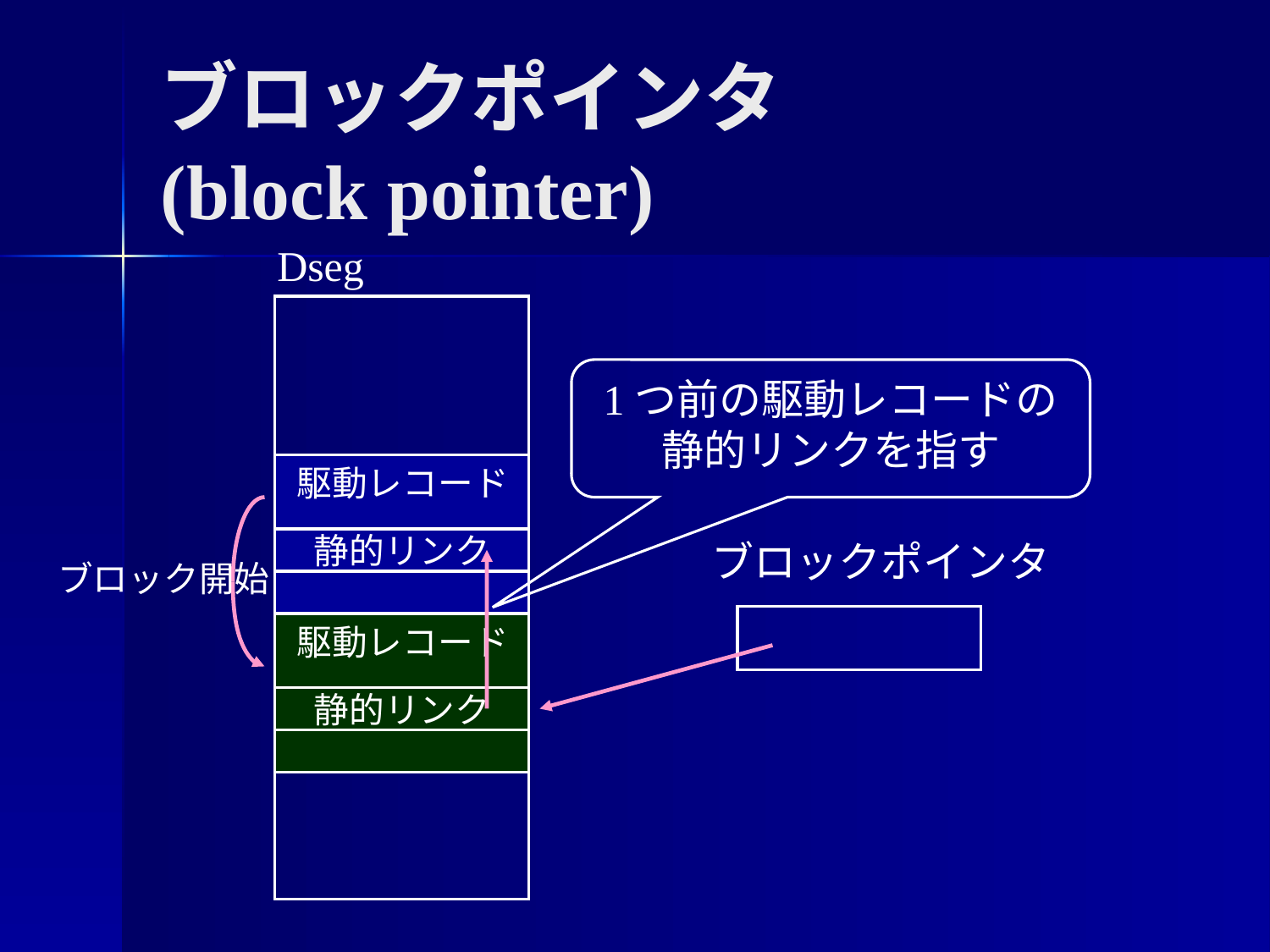

ブロックポインタ
(block pointer)
Dseg

1つ前の駆動レコードの
静的リンクを指す

駆動レコード
静的リンク

ブロック開始
ブロックポインタ

駆動レコード
静的リンク